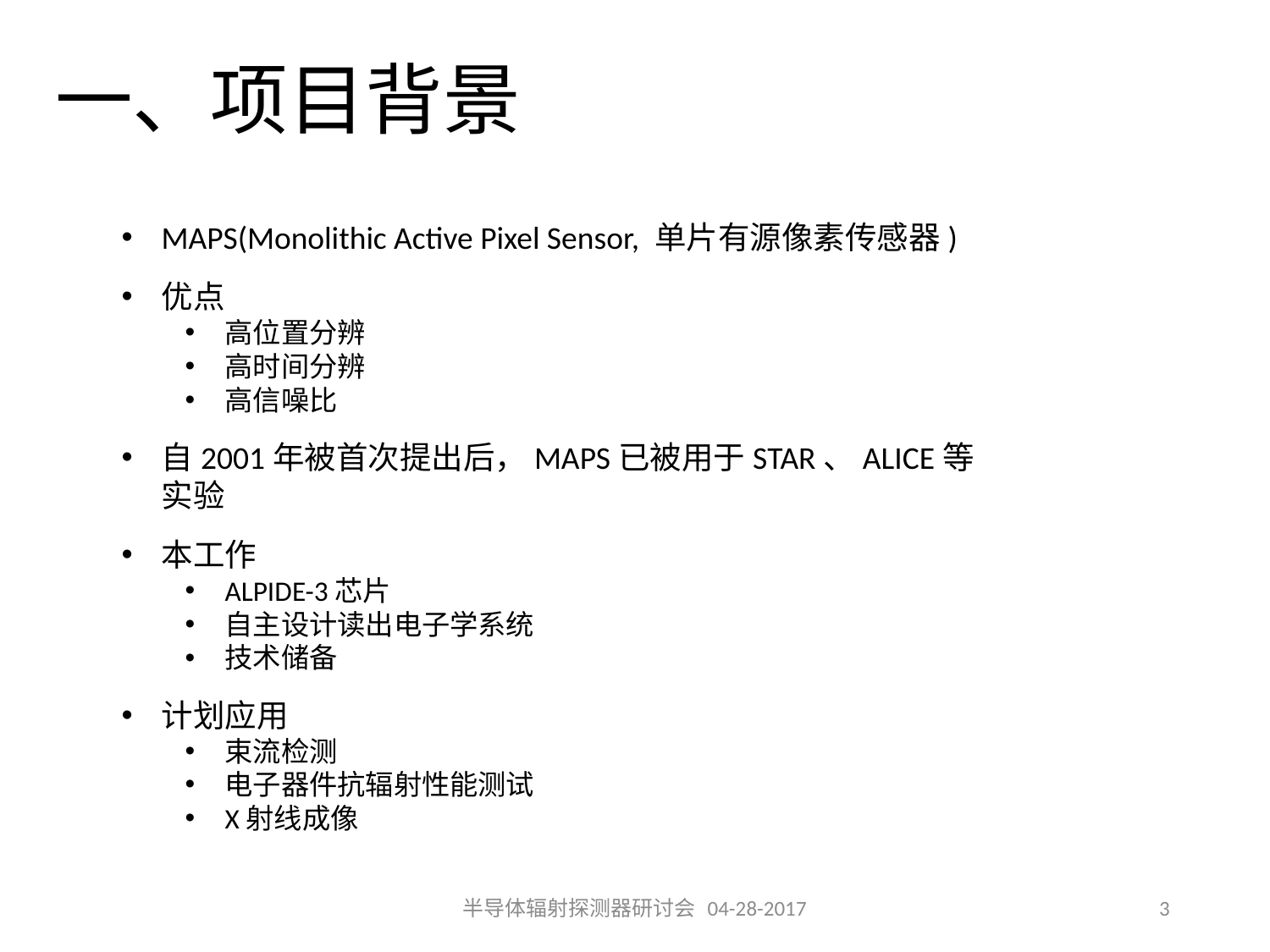

# 一、项目背景
MAPS(Monolithic Active Pixel Sensor, 单片有源像素传感器)
优点
高位置分辨
高时间分辨
高信噪比
自2001年被首次提出后，MAPS已被用于STAR、ALICE等实验
本工作
ALPIDE-3芯片
自主设计读出电子学系统
技术储备
计划应用
束流检测
电子器件抗辐射性能测试
X射线成像
半导体辐射探测器研讨会 04-28-2017
3